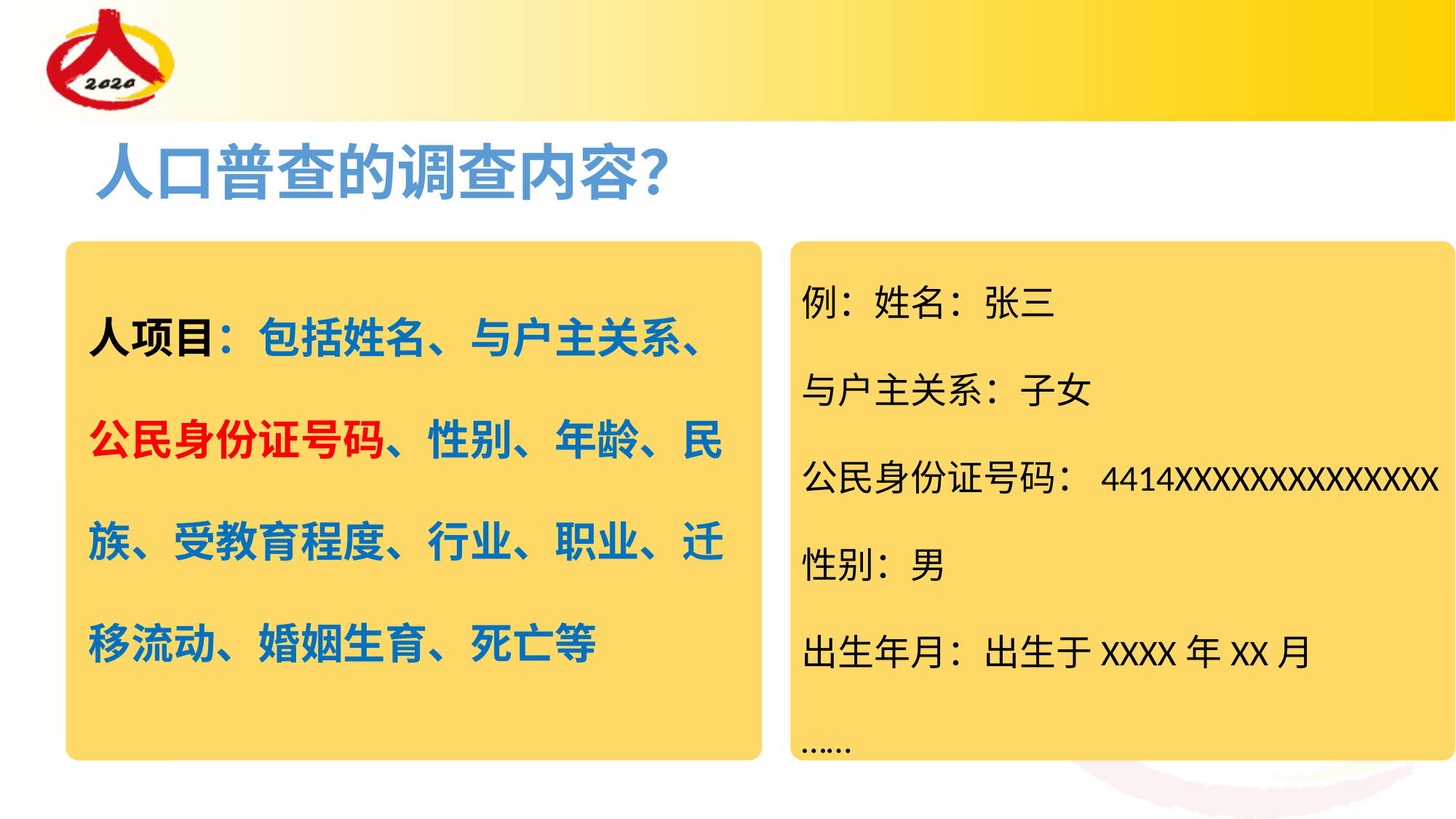

人口普查的调查内容？

例：姓名：张三
与户主关系：子女
公民身份证号码：4414XXXXXXXXXXXXXX
性别：男
出生年月：出生于XXXX年XX月
……
人项目：包括姓名、与户主关系、公民身份证号码、性别、年龄、民族、受教育程度、行业、职业、迁移流动、婚姻生育、死亡等